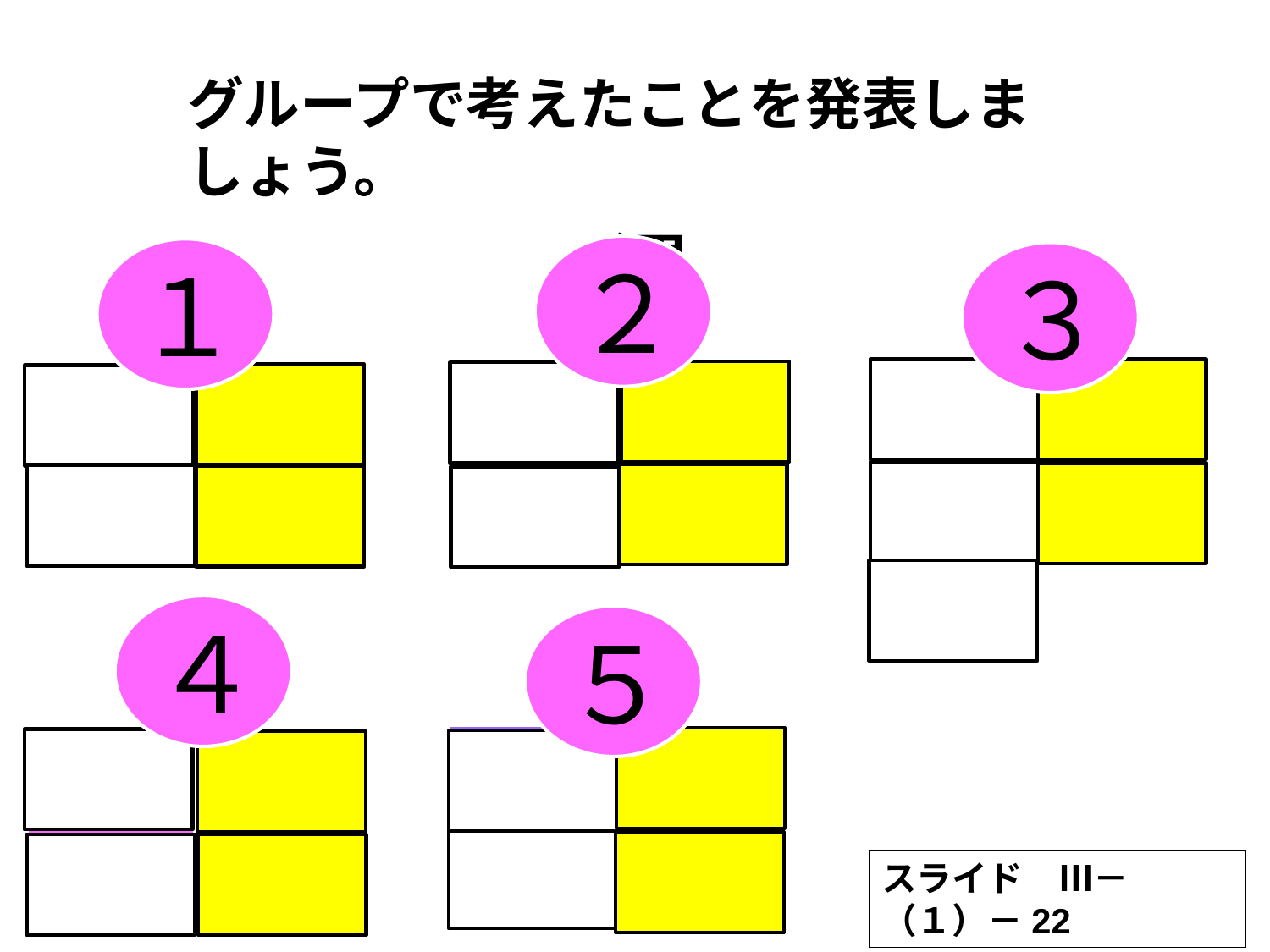

グループで考えたことを発表しましょう。
２
１
（黒板）
３

島岡

４
５
中村

山内

スライド　Ⅲ－（１）－22